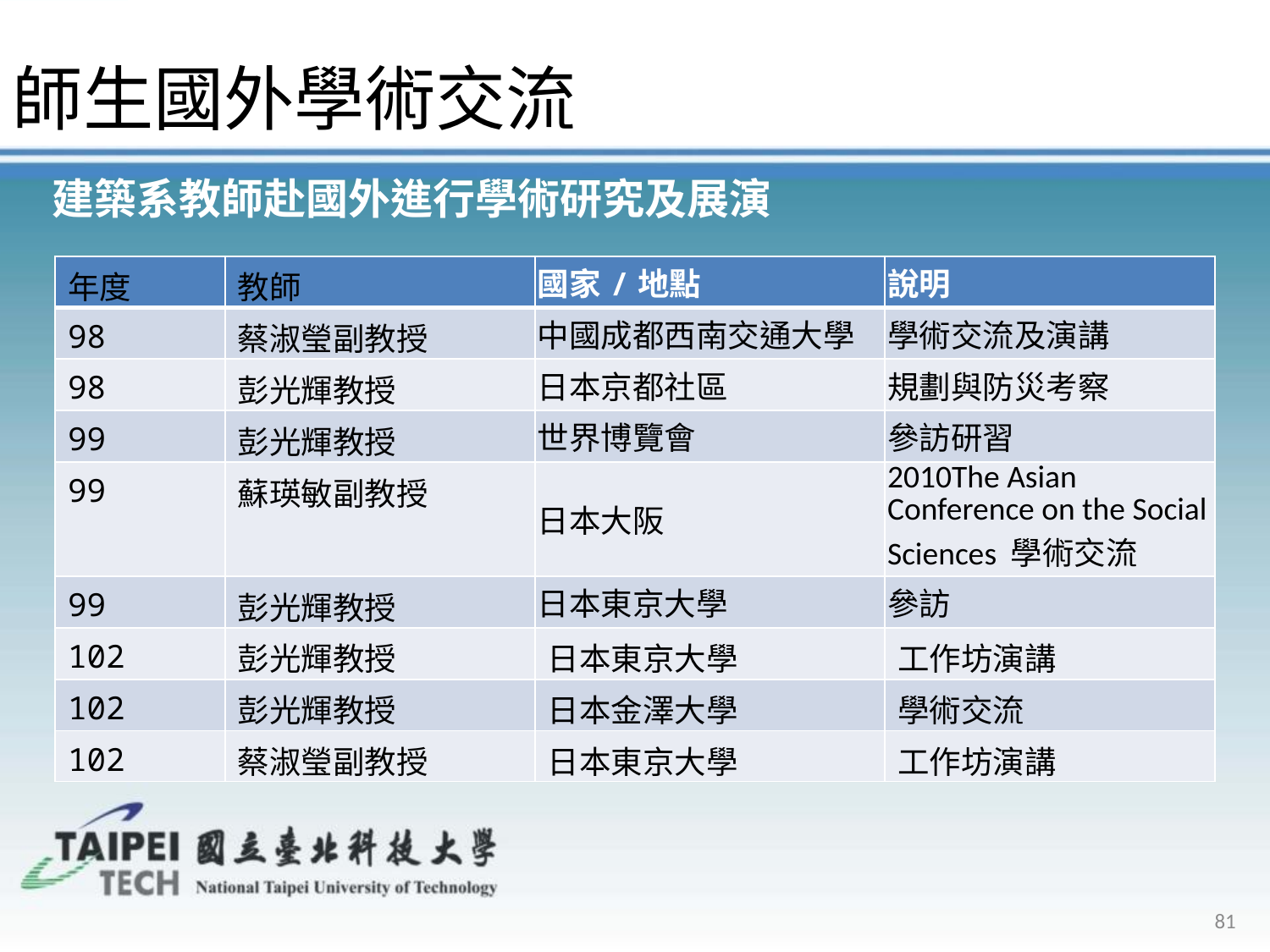

師生國外學術交流
建築系教師赴國外進行學術研究及展演
| 年度 | 教師 | 國家/地點 | 說明 |
| --- | --- | --- | --- |
| 98 | 蔡淑瑩副教授 | 中國成都西南交通大學 | 學術交流及演講 |
| 98 | 彭光輝教授 | 日本京都社區 | 規劃與防災考察 |
| 99 | 彭光輝教授 | 世界博覽會 | 參訪研習 |
| 99 | 蘇瑛敏副教授 | 日本大阪 | 2010The Asian Conference on the Social Sciences 學術交流 |
| 99 | 彭光輝教授 | 日本東京大學 | 參訪 |
| 102 | 彭光輝教授 | 日本東京大學 | 工作坊演講 |
| 102 | 彭光輝教授 | 日本金澤大學 | 學術交流 |
| 102 | 蔡淑瑩副教授 | 日本東京大學 | 工作坊演講 |
81